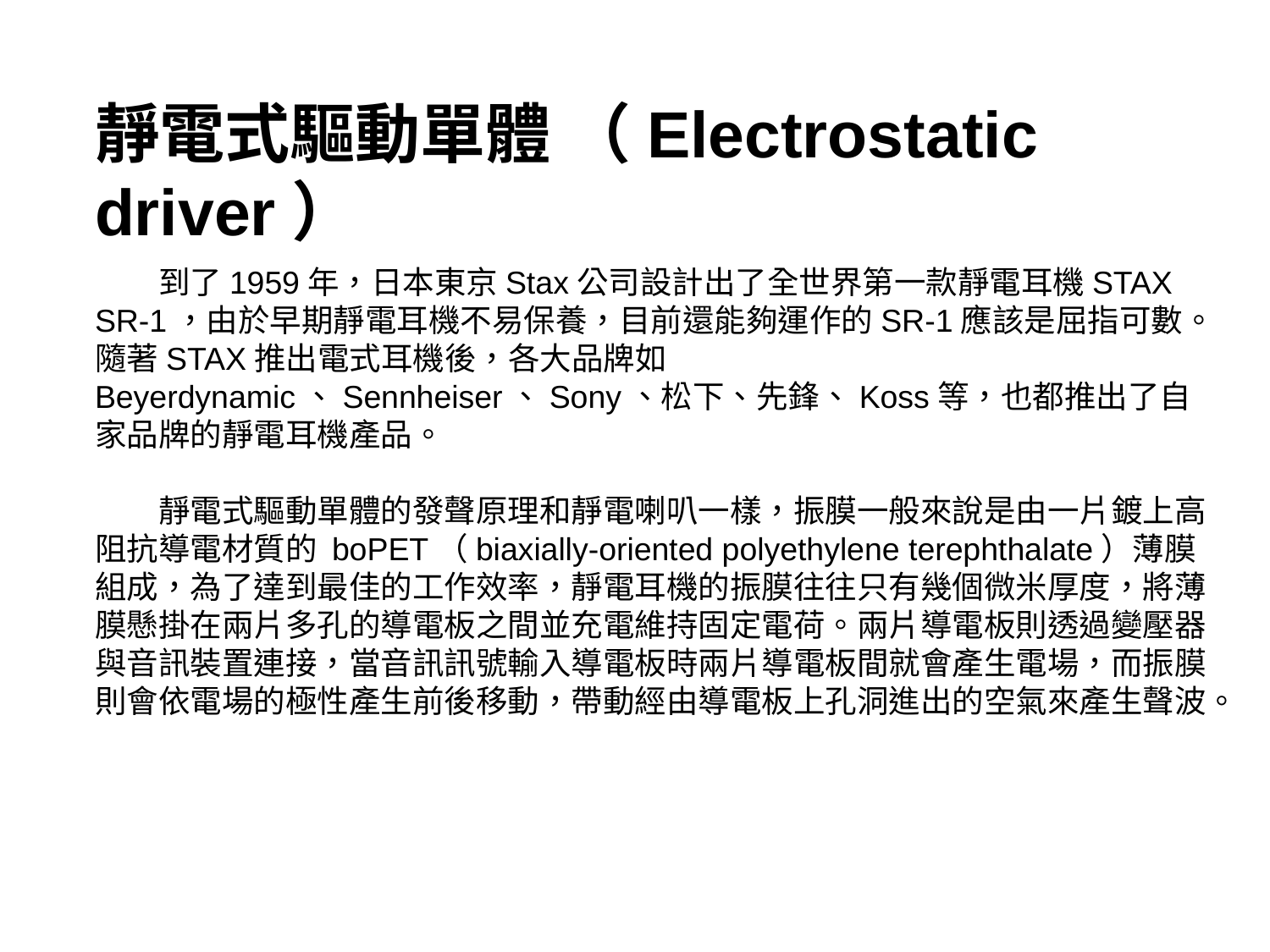

靜電式驅動單體 （Electrostatic driver）
到了1959年，日本東京Stax公司設計出了全世界第一款靜電耳機STAX SR-1，由於早期靜電耳機不易保養，目前還能夠運作的SR-1應該是屈指可數。隨著STAX推出電式耳機後，各大品牌如Beyerdynamic、Sennheiser、Sony、松下、先鋒、Koss等，也都推出了自家品牌的靜電耳機產品。

靜電式驅動單體的發聲原理和靜電喇叭一樣，振膜一般來說是由一片鍍上高阻抗導電材質的 boPET（biaxially-oriented polyethylene terephthalate）薄膜組成，為了達到最佳的工作效率，靜電耳機的振膜往往只有幾個微米厚度，將薄膜懸掛在兩片多孔的導電板之間並充電維持固定電荷。兩片導電板則透過變壓器與音訊裝置連接，當音訊訊號輸入導電板時兩片導電板間就會產生電場，而振膜則會依電場的極性產生前後移動，帶動經由導電板上孔洞進出的空氣來產生聲波。